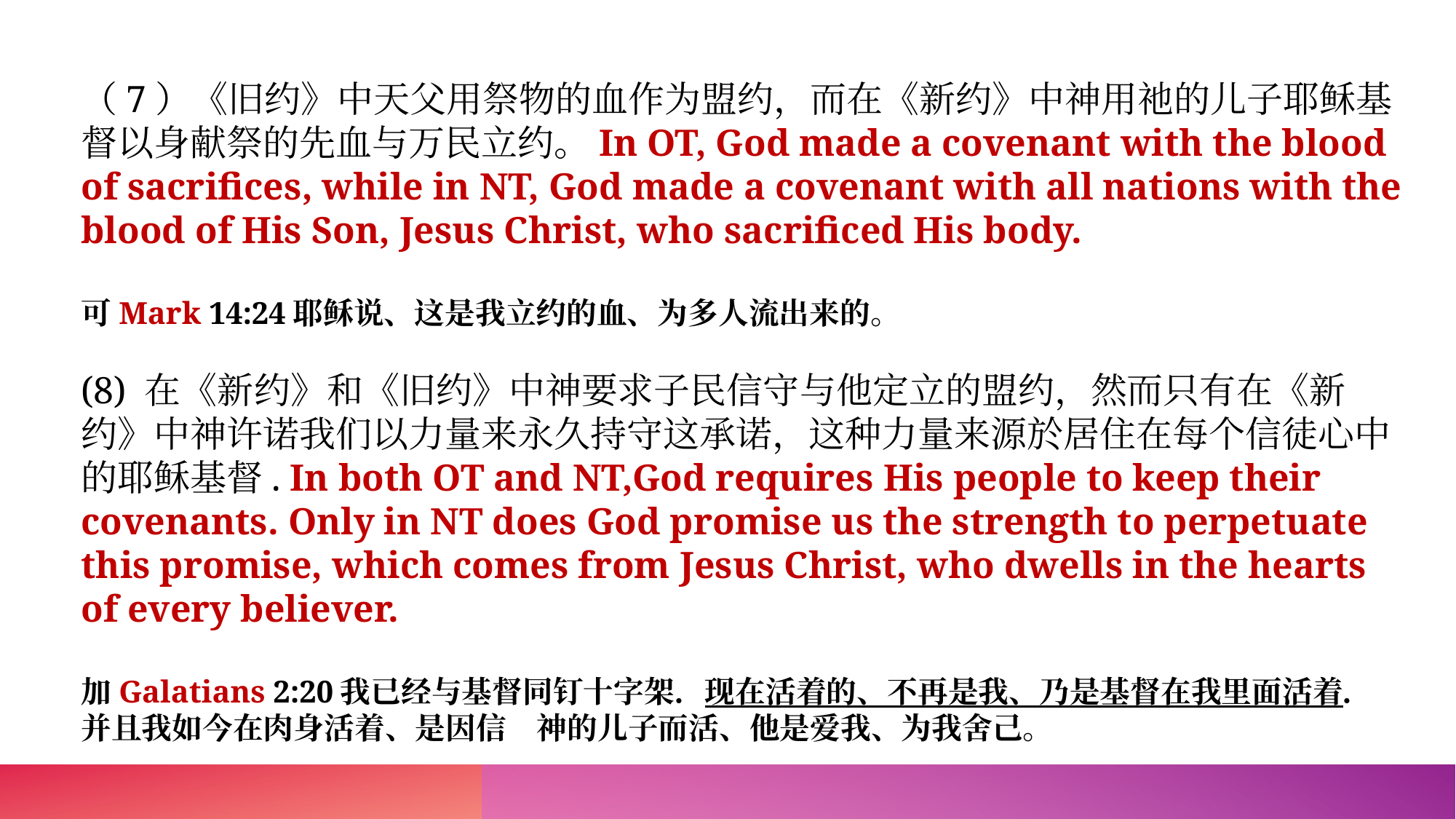

（7）《旧约》中天父用祭物的血作为盟约，而在《新约》中神用祂的儿子耶稣基督以身献祭的先血与万民立约。In OT, God made a covenant with the blood of sacrifices, while in NT, God made a covenant with all nations with the blood of His Son, Jesus Christ, who sacrificed His body.

可Mark 14:24耶稣说、这是我立约的血、为多人流出来的。

(8) 在《新约》和《旧约》中神要求子民信守与他定立的盟约，然而只有在《新约》中神许诺我们以力量来永久持守这承诺，这种力量来源於居住在每个信徒心中的耶稣基督. In both OT and NT,God requires His people to keep their covenants. Only in NT does God promise us the strength to perpetuate this promise, which comes from Jesus Christ, who dwells in the hearts of every believer.

加Galatians 2:20我已经与基督同钉十字架．现在活着的、不再是我、乃是基督在我里面活着．并且我如今在肉身活着、是因信　神的儿子而活、他是爱我、为我舍己。